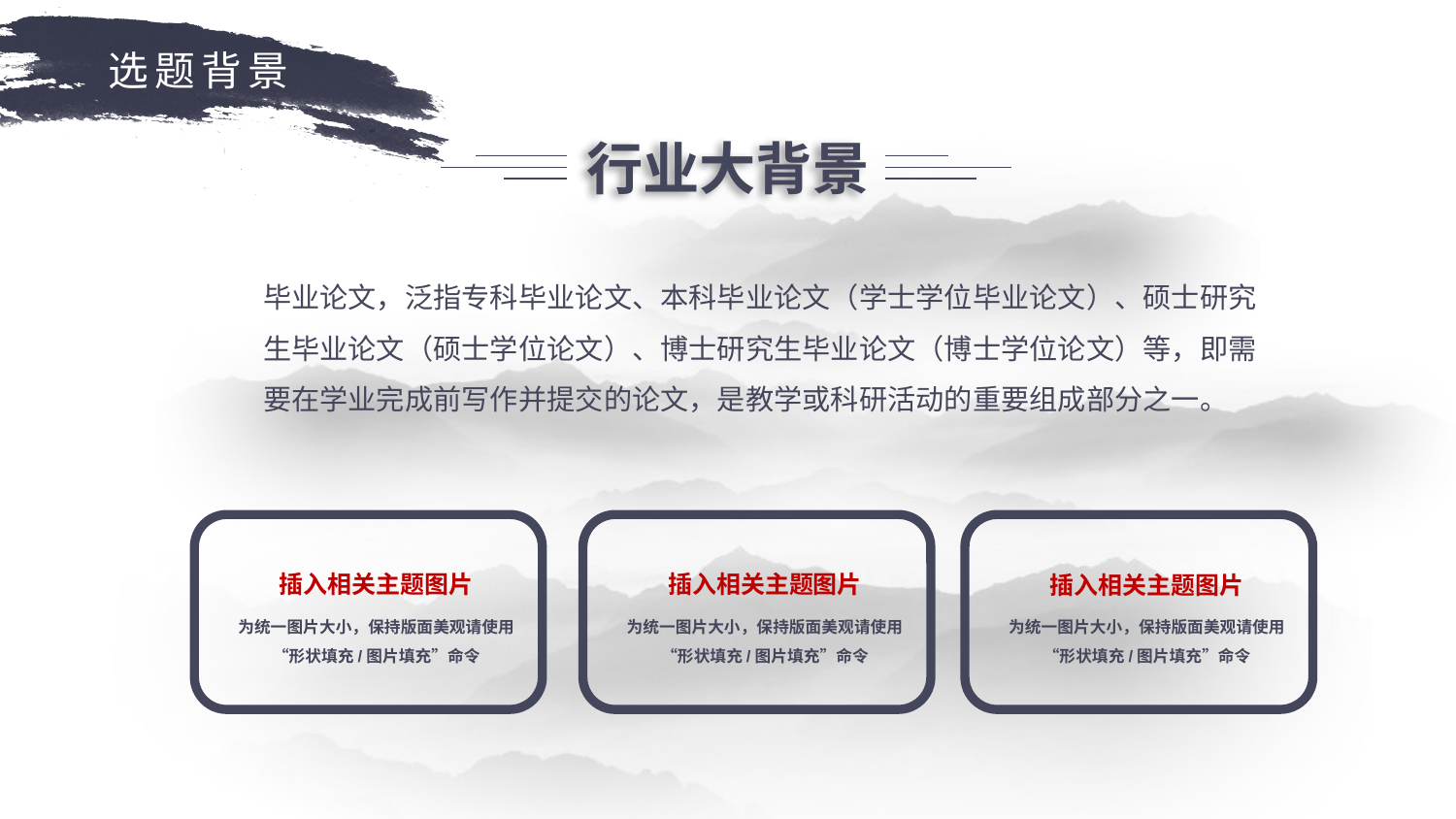

选题背景
行业大背景

毕业论文，泛指专科毕业论文、本科毕业论文（学士学位毕业论文）、硕士研究生毕业论文（硕士学位论文）、博士研究生毕业论文（博士学位论文）等，即需要在学业完成前写作并提交的论文，是教学或科研活动的重要组成部分之一。

插入相关主题图片
为统一图片大小，保持版面美观请使用 “形状填充/图片填充”命令

插入相关主题图片
为统一图片大小，保持版面美观请使用 “形状填充/图片填充”命令

插入相关主题图片
为统一图片大小，保持版面美观请使用 “形状填充/图片填充”命令
延时符